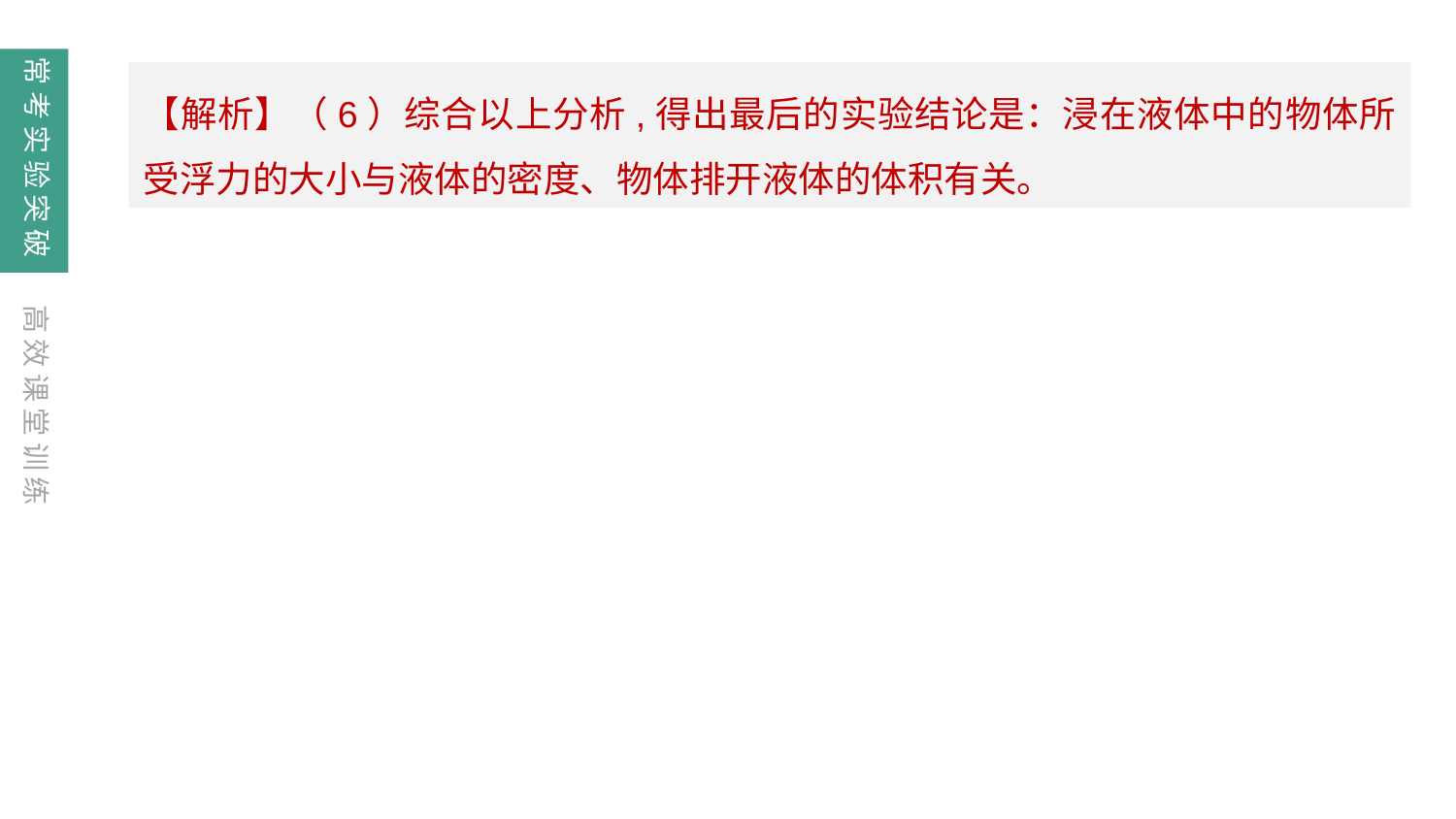

常考实验突破

【解析】（6）综合以上分析,得出最后的实验结论是：浸在液体中的物体所受浮力的大小与液体的密度、物体排开液体的体积有关。
高效课堂训练